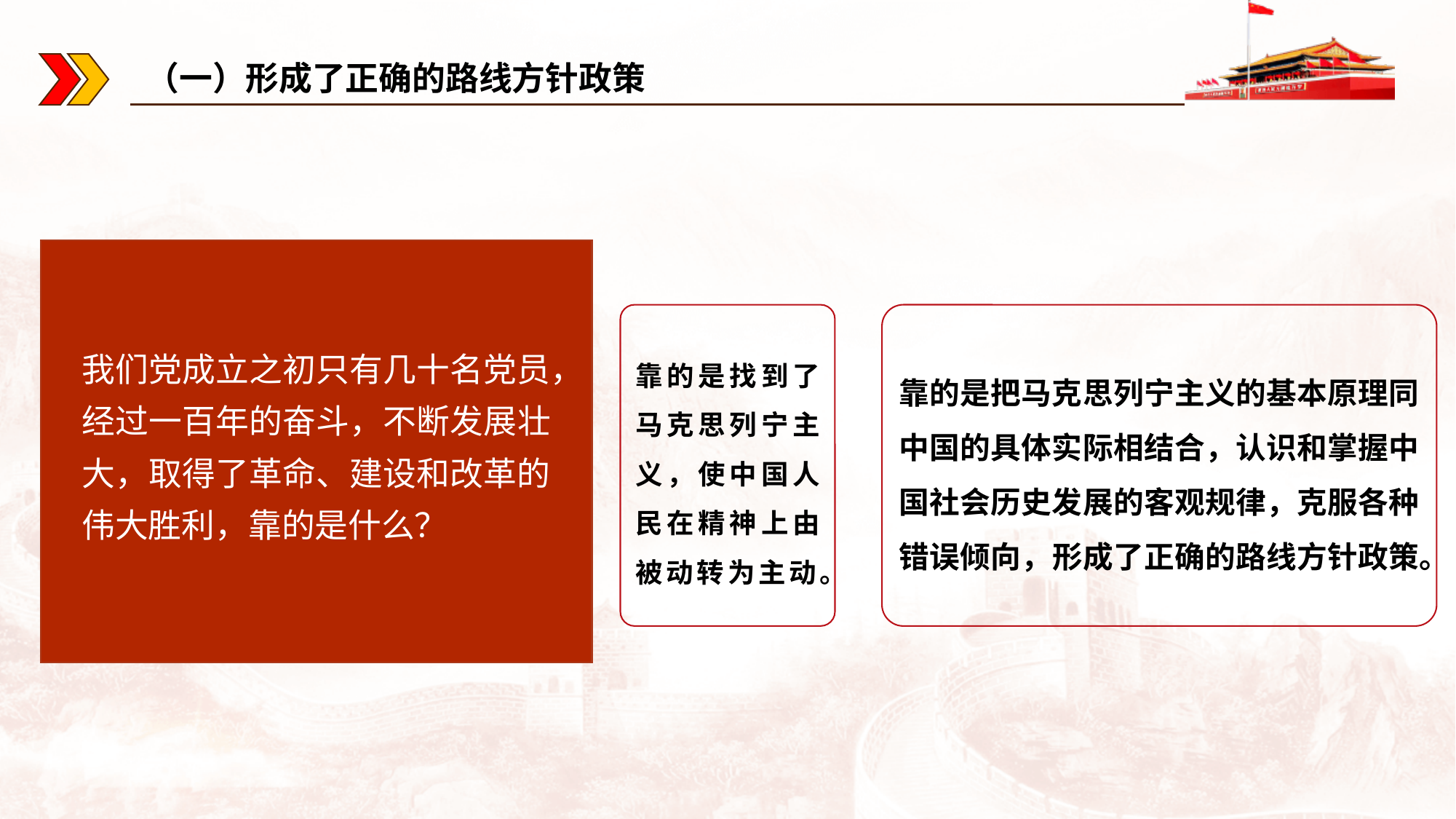

（一）形成了正确的路线方针政策

靠的是找到了马克思列宁主义，使中国人民在精神上由被动转为主动。
靠的是把马克思列宁主义的基本原理同中国的具体实际相结合，认识和掌握中国社会历史发展的客观规律，克服各种错误倾向，形成了正确的路线方针政策。
我们党成立之初只有几十名党员，经过一百年的奋斗，不断发展壮大，取得了革命、建设和改革的伟大胜利，靠的是什么？